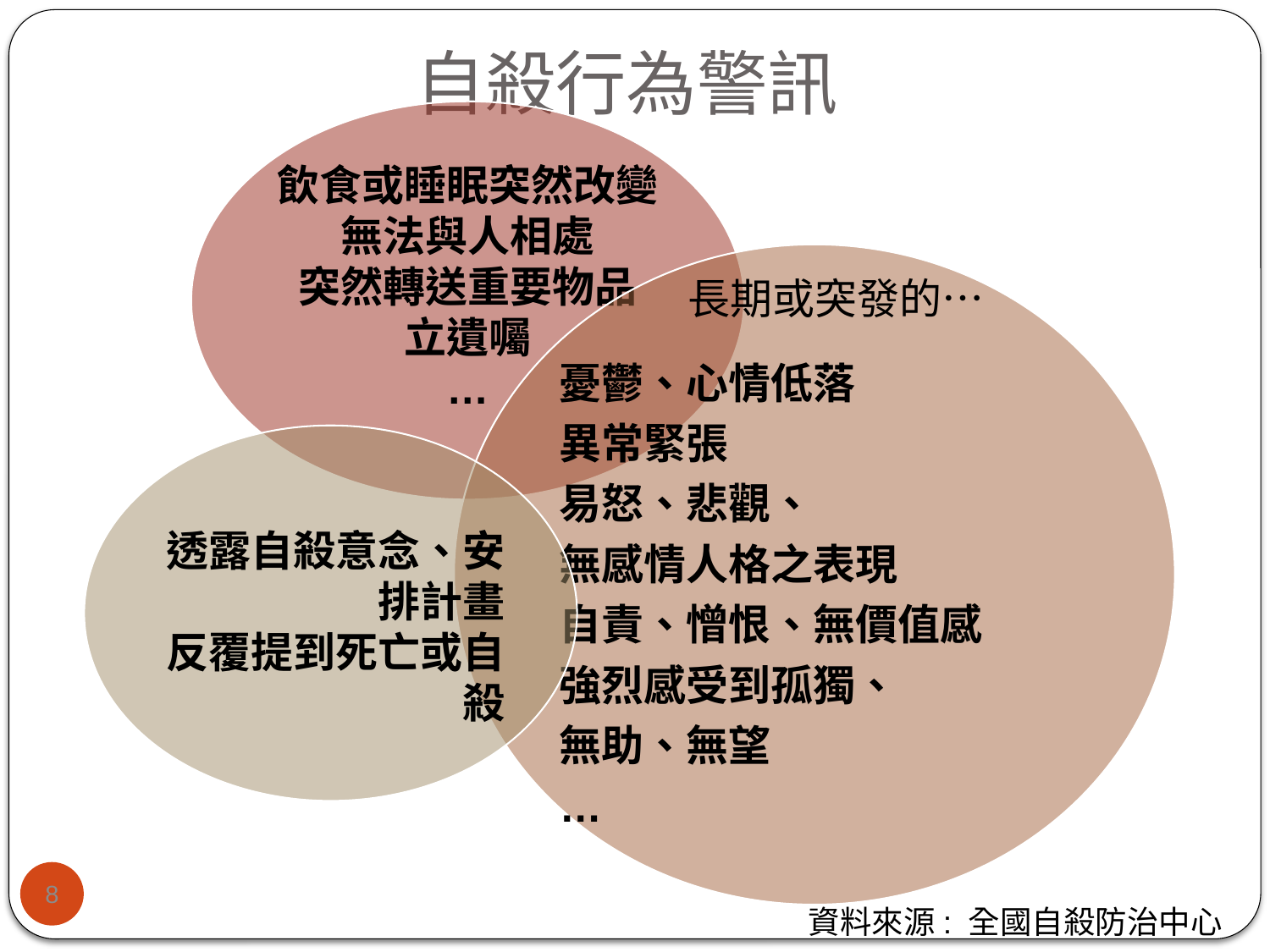

# 自殺行為警訊

飲食或睡眠突然改變無法與人相處
突然轉送重要物品
立遺囑
…
憂鬱、心情低落
異常緊張
易怒、悲觀、
無感情人格之表現
自責、憎恨、無價值感
強烈感受到孤獨、
無助、無望
…
透露自殺意念、安排計畫
反覆提到死亡或自殺
長期或突發的…

8
資料來源: 全國自殺防治中心